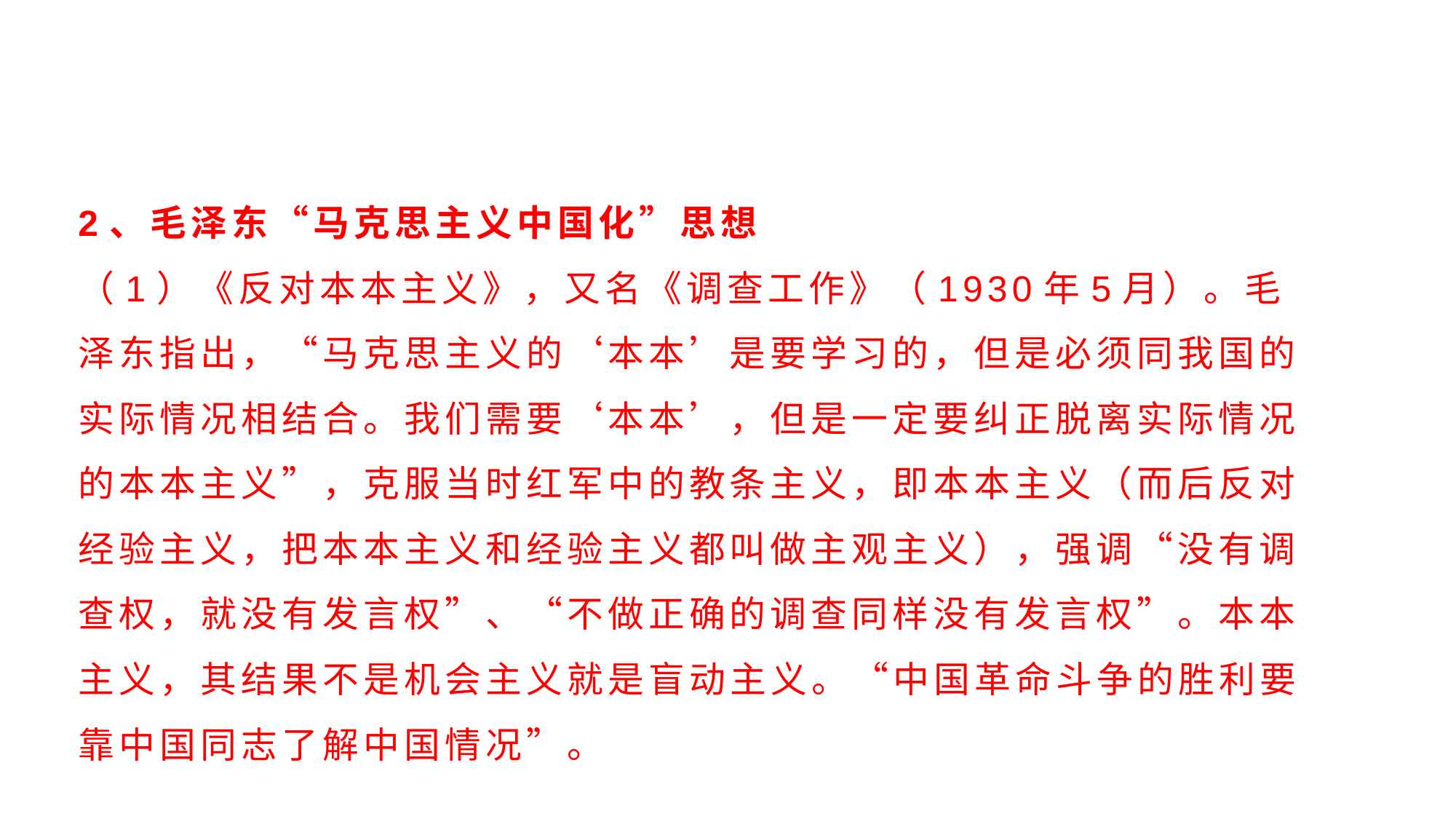

# 2、毛泽东“马克思主义中国化”思想 （1）《反对本本主义》，又名《调查工作》（1930年5月）。毛泽东指出，“马克思主义的‘本本’是要学习的，但是必须同我国的实际情况相结合。我们需要‘本本’，但是一定要纠正脱离实际情况的本本主义”，克服当时红军中的教条主义，即本本主义（而后反对经验主义，把本本主义和经验主义都叫做主观主义），强调“没有调查权，就没有发言权”、“不做正确的调查同样没有发言权”。本本主义，其结果不是机会主义就是盲动主义。“中国革命斗争的胜利要靠中国同志了解中国情况”。